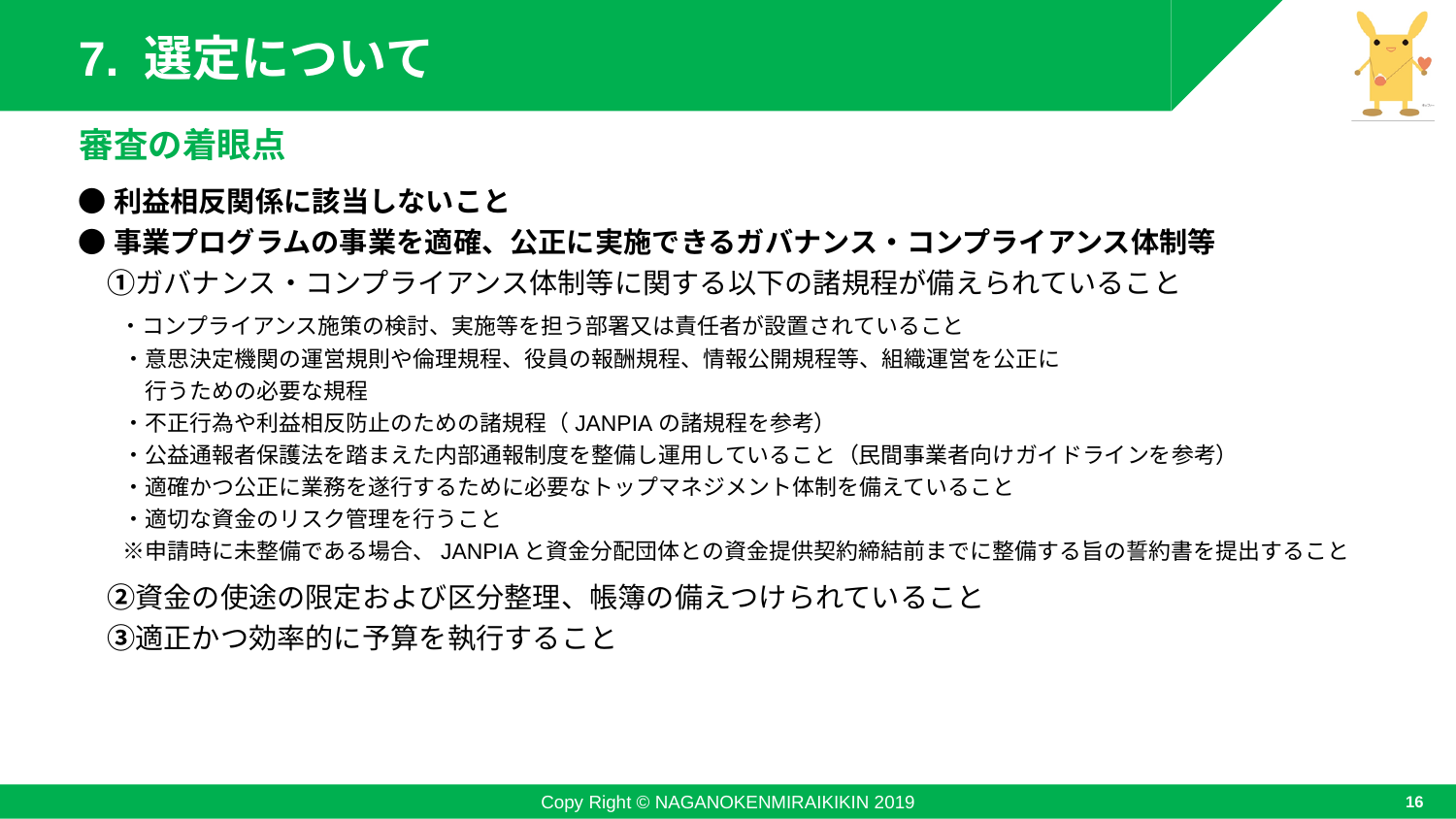

# 7. 選定について
審査の着眼点
●利益相反関係に該当しないこと
●事業プログラムの事業を適確、公正に実施できるガバナンス・コンプライアンス体制等
　①ガバナンス・コンプライアンス体制等に関する以下の諸規程が備えられていること
　  ・コンプライアンス施策の検討、実施等を担う部署又は責任者が設置されていること
　　・意思決定機関の運営規則や倫理規程、役員の報酬規程、情報公開規程等、組織運営を公正に
　　　行うための必要な規程
　　・不正行為や利益相反防止のための諸規程（JANPIAの諸規程を参考）
　　・公益通報者保護法を踏まえた内部通報制度を整備し運用していること（民間事業者向けガイドラインを参考）
　　・適確かつ公正に業務を遂行するために必要なトップマネジメント体制を備えていること
　　・適切な資金のリスク管理を行うこと
　　※申請時に未整備である場合、JANPIAと資金分配団体との資金提供契約締結前までに整備する旨の誓約書を提出すること
　②資金の使途の限定および区分整理、帳簿の備えつけられていること
　③適正かつ効率的に予算を執行すること

Copy Right © NAGANOKENMIRAIKIKIN 2019
16